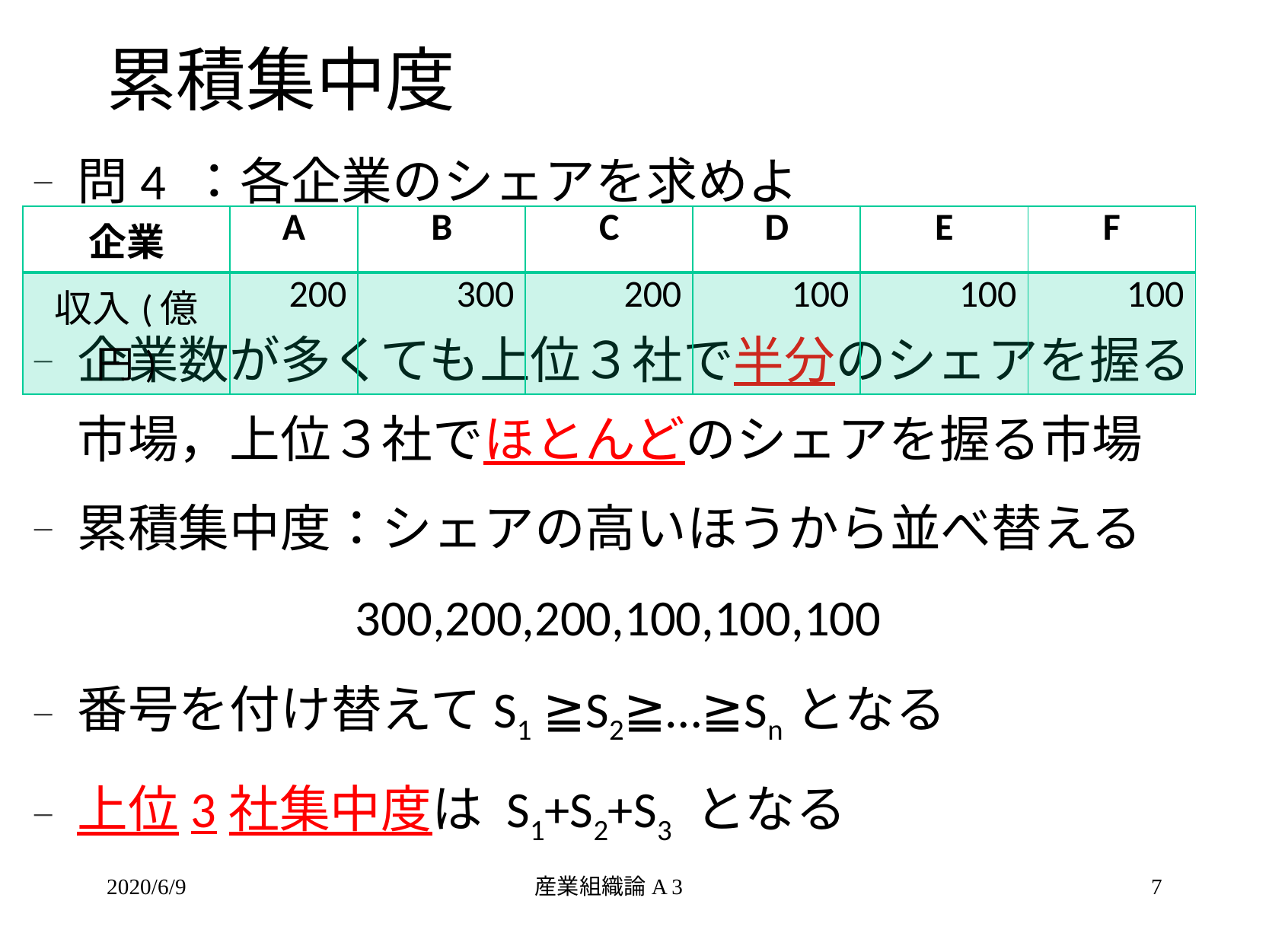

# 累積集中度
問4 ：各企業のシェアを求めよ

企業数が多くても上位３社で半分のシェアを握る市場，上位３社でほとんどのシェアを握る市場
累積集中度：シェアの高いほうから並べ替える
300,200,200,100,100,100
番号を付け替えてS1 ≧S2≧…≧Snとなる
上位3社集中度は S1+S2+S3 となる
| 企業 | A | B | C | D | E | F |
| --- | --- | --- | --- | --- | --- | --- |
| 収入(億円) | 200 | 300 | 200 | 100 | 100 | 100 |
2020/6/9
産業組織論A 3
7